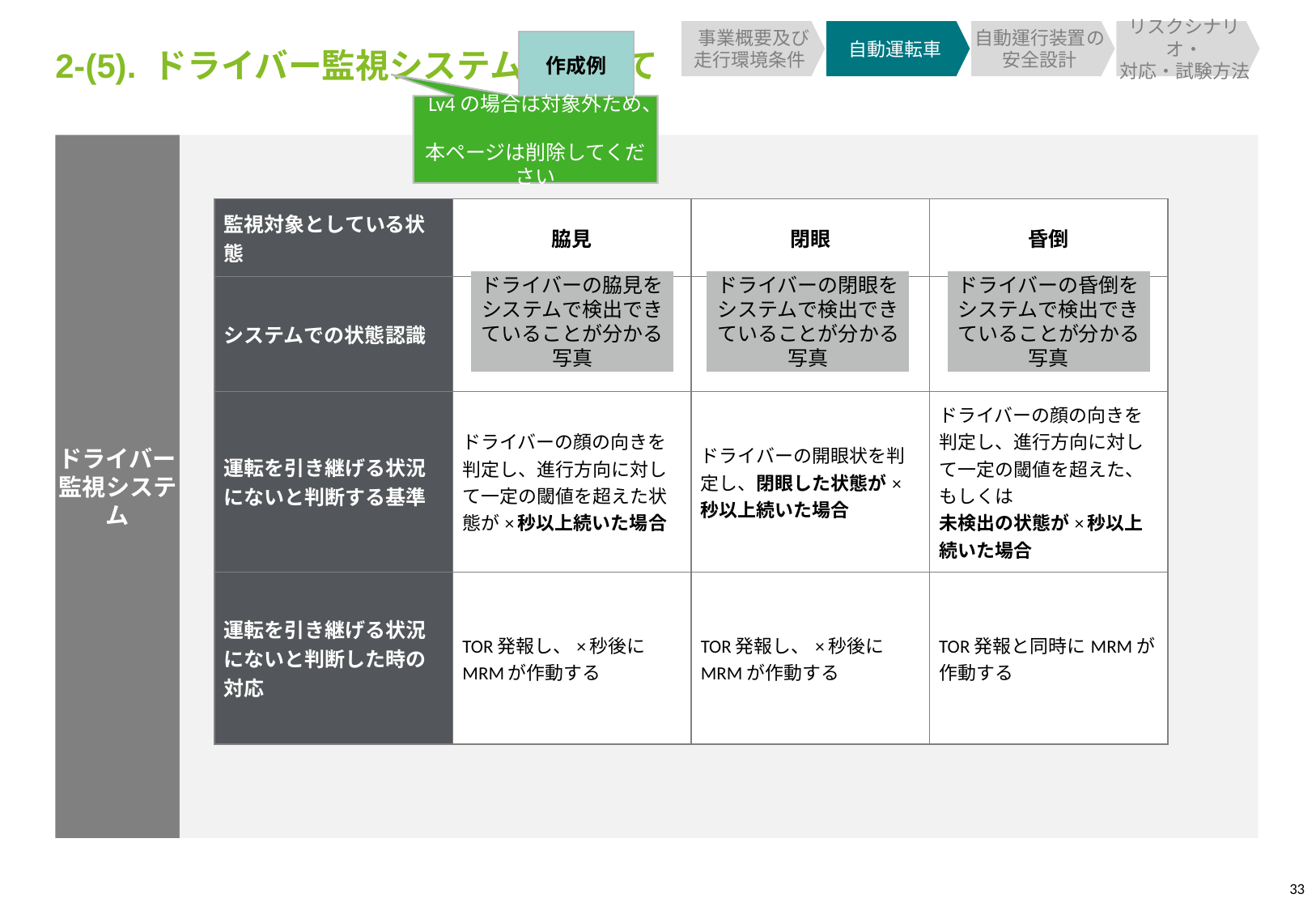

事業概要及び
走行環境条件
自動運転車
自動運行装置の安全設計
リスクシナリオ・
対応・試験方法
作成例
2-(5). ドライバー監視システムについて
Lv4の場合は対象外ため、
本ページは削除してください

ドライバー
監視システム
| 監視対象としている状態 | 脇見 | 閉眼 | 昏倒 |
| --- | --- | --- | --- |
| システムでの状態認識 |  |  |  |
| 運転を引き継げる状況にないと判断する基準 | ドライバーの顔の向きを判定し、進行方向に対して一定の閾値を超えた状態が×秒以上続いた場合 | ドライバーの開眼状を判定し、閉眼した状態が×秒以上続いた場合 | ドライバーの顔の向きを判定し、進行方向に対して一定の閾値を超えた、もしくは 未検出の状態が×秒以上続いた場合 |
| 運転を引き継げる状況にないと判断した時の対応 | TOR発報し、×秒後にMRMが作動する | TOR発報し、×秒後にMRMが作動する | TOR発報と同時にMRMが作動する |
ドライバーの脇見を
システムで検出できていることが分かる写真
ドライバーの閉眼を
システムで検出できていることが分かる写真
ドライバーの昏倒を
システムで検出できていることが分かる写真
33